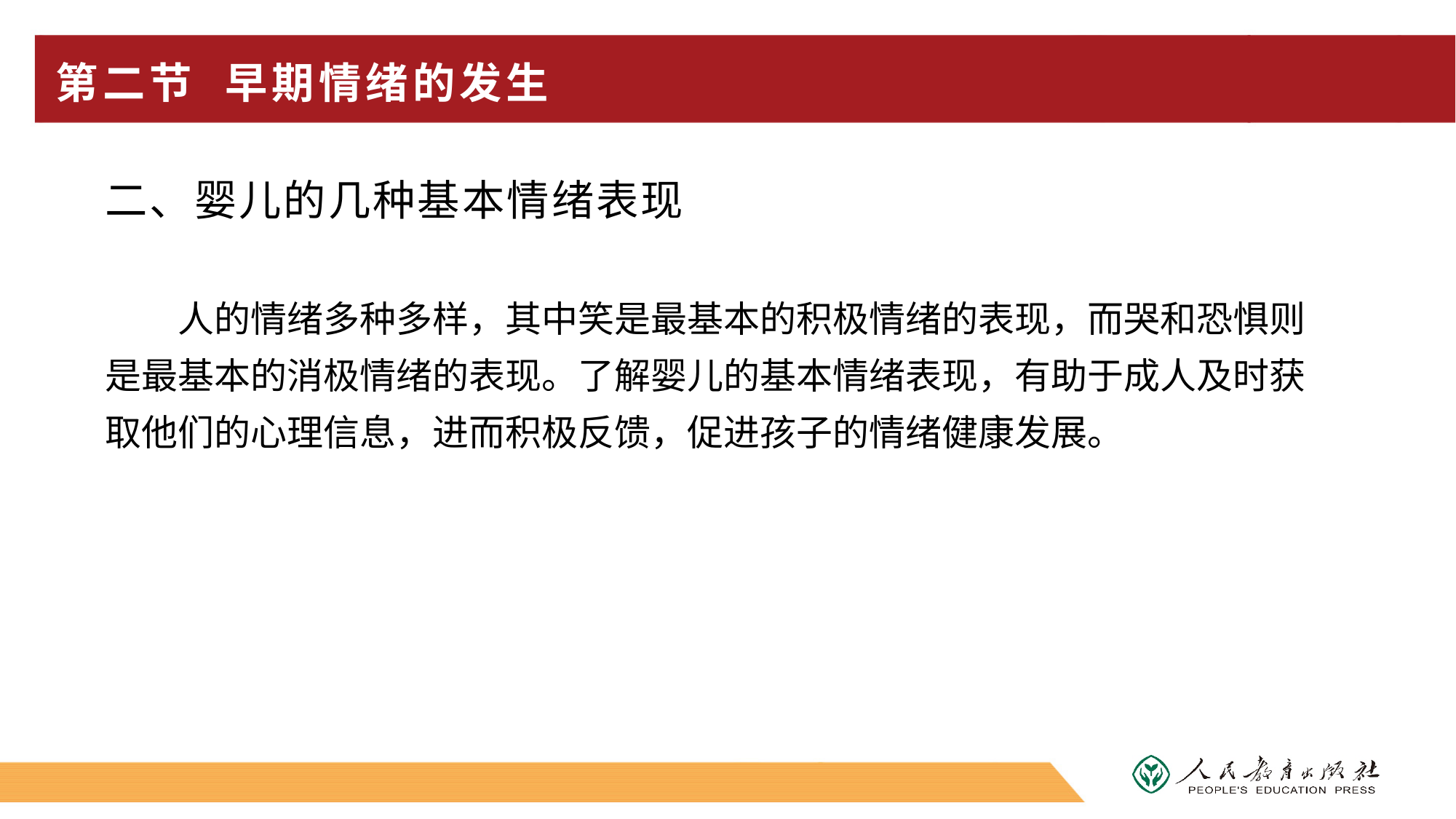

# 第二节  早期情绪的发生
二、婴儿的几种基本情绪表现
人的情绪多种多样，其中笑是最基本的积极情绪的表现，而哭和恐惧则是最基本的消极情绪的表现。了解婴儿的基本情绪表现，有助于成人及时获取他们的心理信息，进而积极反馈，促进孩子的情绪健康发展。